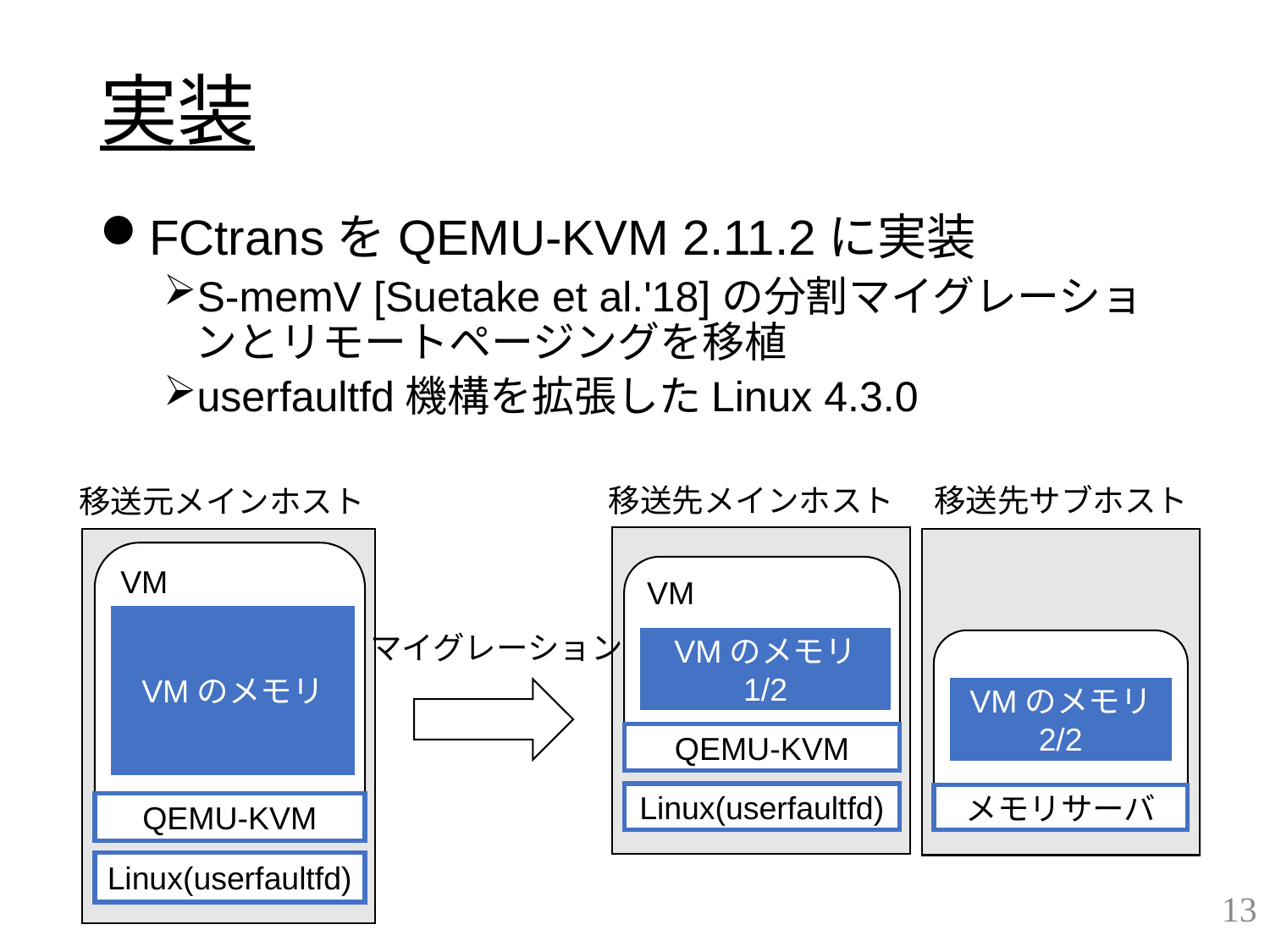

# 実装
FCtransをQEMU-KVM 2.11.2に実装
S-memV [Suetake et al.'18]の分割マイグレーションとリモートページングを移植
userfaultfd機構を拡張したLinux 4.3.0
移送先メインホスト
移送先サブホスト
移送元メインホスト

VM
VM
VMのメモリ
マイグレーション
VMのメモリ
1/2

VMのメモリ
2/2
QEMU-KVM
Linux(userfaultfd)
メモリサーバ
QEMU-KVM
Linux(userfaultfd)
13